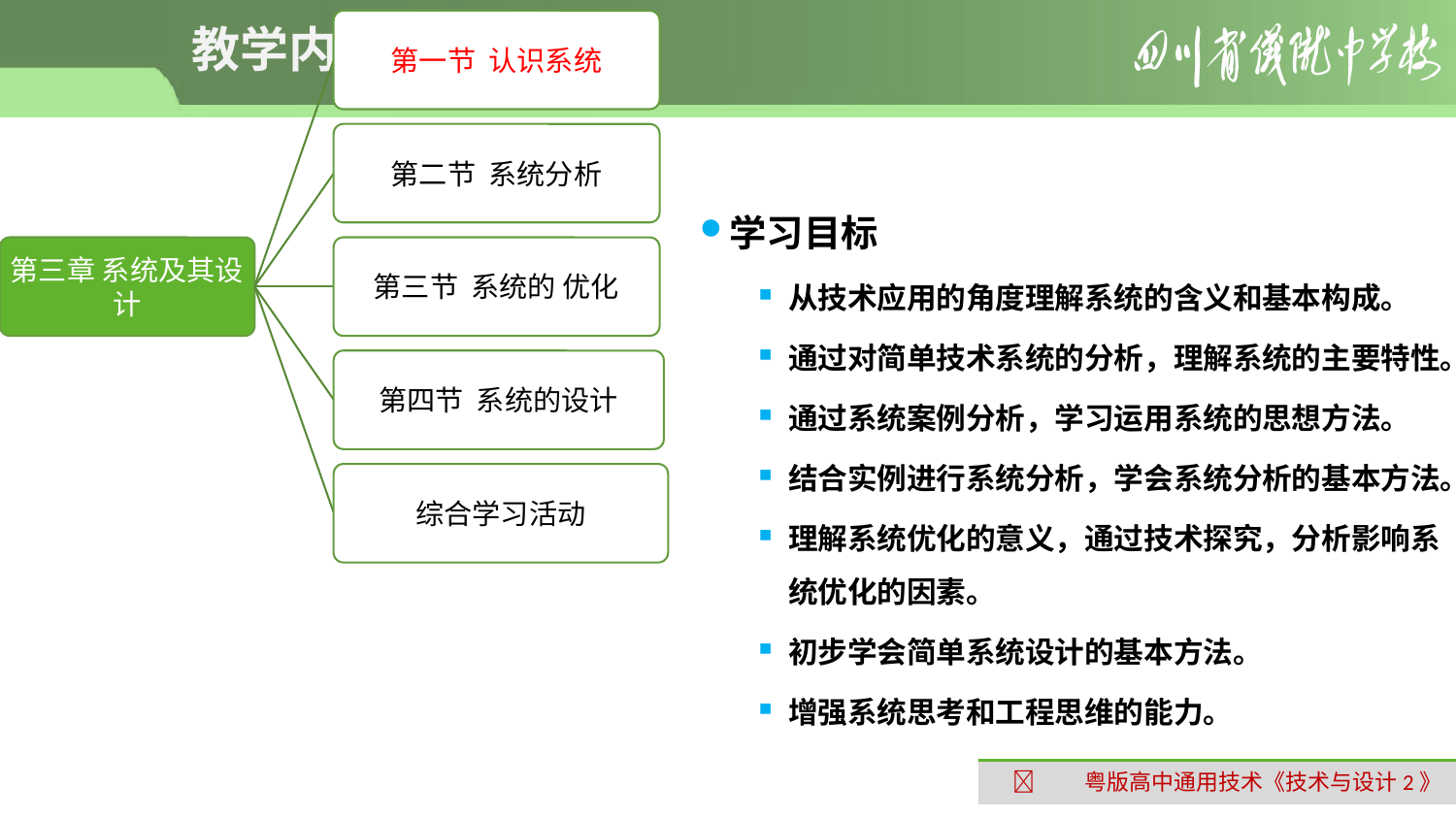

# 教学内容
第三章 系统及其设计

第一节  认识系统

第二节  系统分析

第三节  系统的 优化

第四节  系统的设计

综合学习活动
学习目标
从技术应用的角度理解系统的含义和基本构成。
通过对简单技术系统的分析，理解系统的主要特性。
通过系统案例分析，学习运用系统的思想方法。
结合实例进行系统分析，学会系统分析的基本方法。
理解系统优化的意义，通过技术探究，分析影响系统优化的因素。
初步学会简单系统设计的基本方法。
增强系统思考和工程思维的能力。